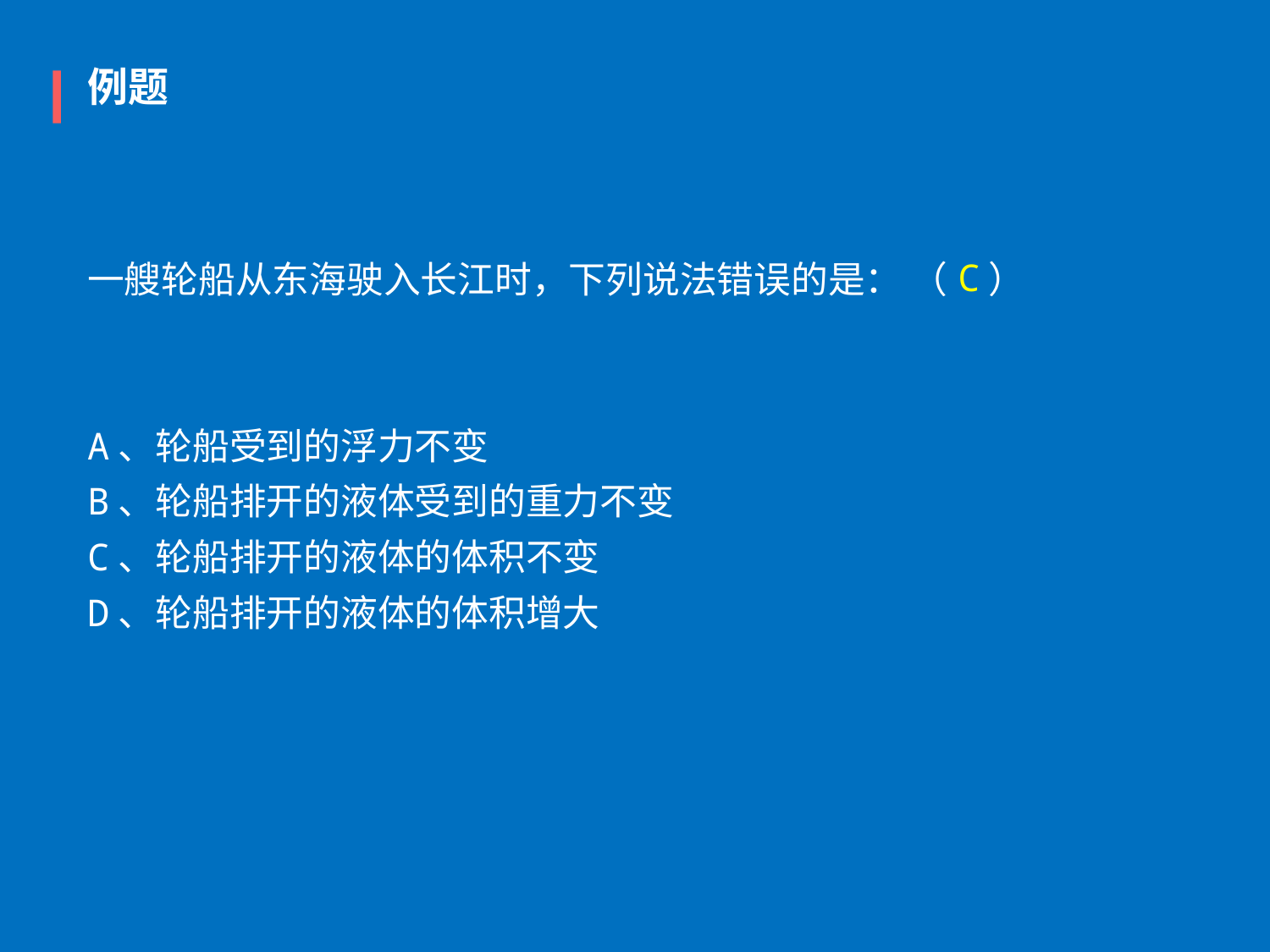

例题

C
一艘轮船从东海驶入长江时，下列说法错误的是： （     ）
   
A、轮船受到的浮力不变   
B、轮船排开的液体受到的重力不变    
C、轮船排开的液体的体积不变   
D、轮船排开的液体的体积增大